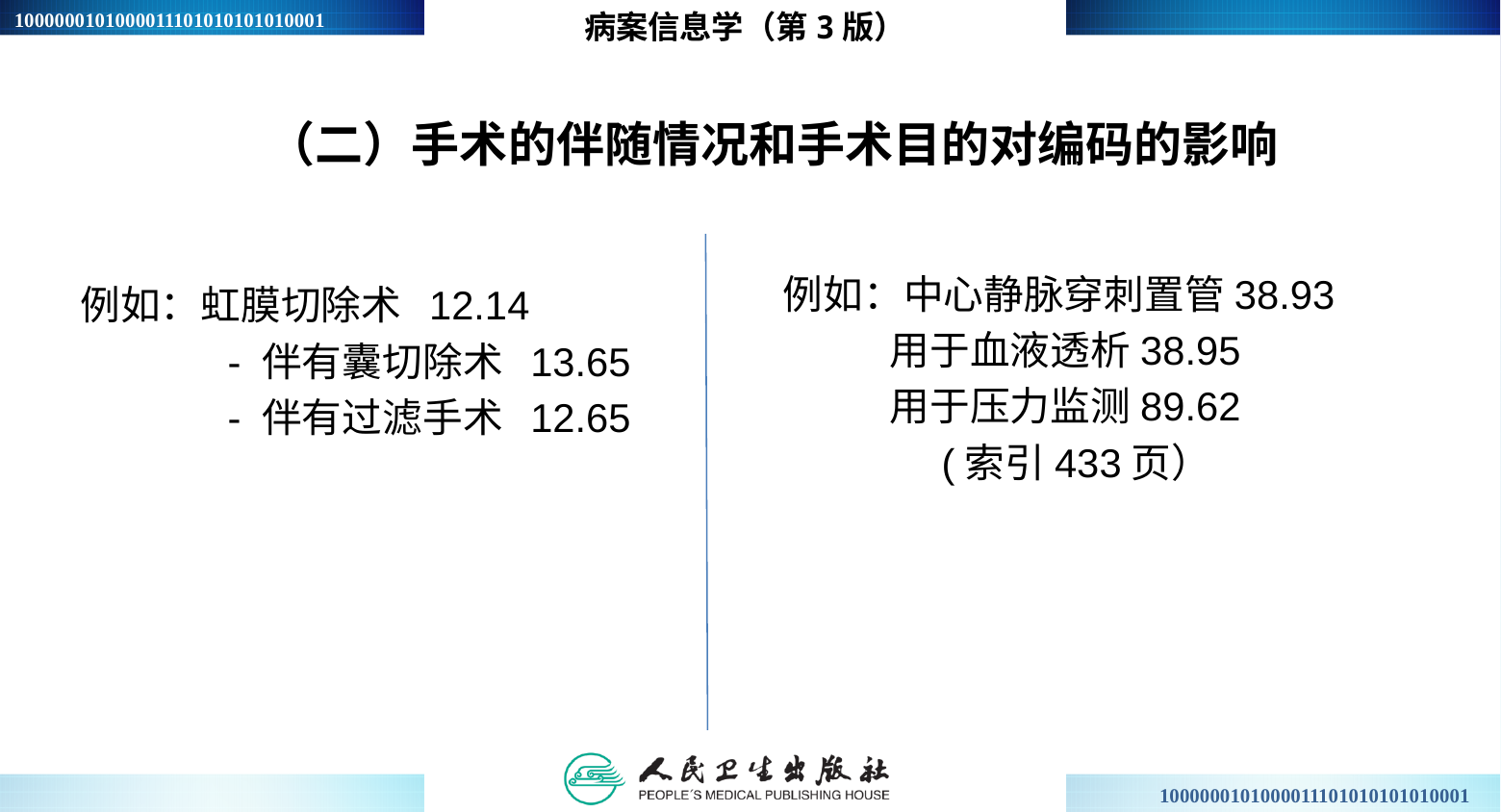

病案信息学（第3版）
# （二）手术的伴随情况和手术目的对编码的影响
 例如：中心静脉穿刺置管38.93
             用于血液透析38.95
             用于压力监测89.62
                (索引433页）

 例如：虹膜切除术  12.14
               - 伴有囊切除术  13.65
               - 伴有过滤手术  12.65